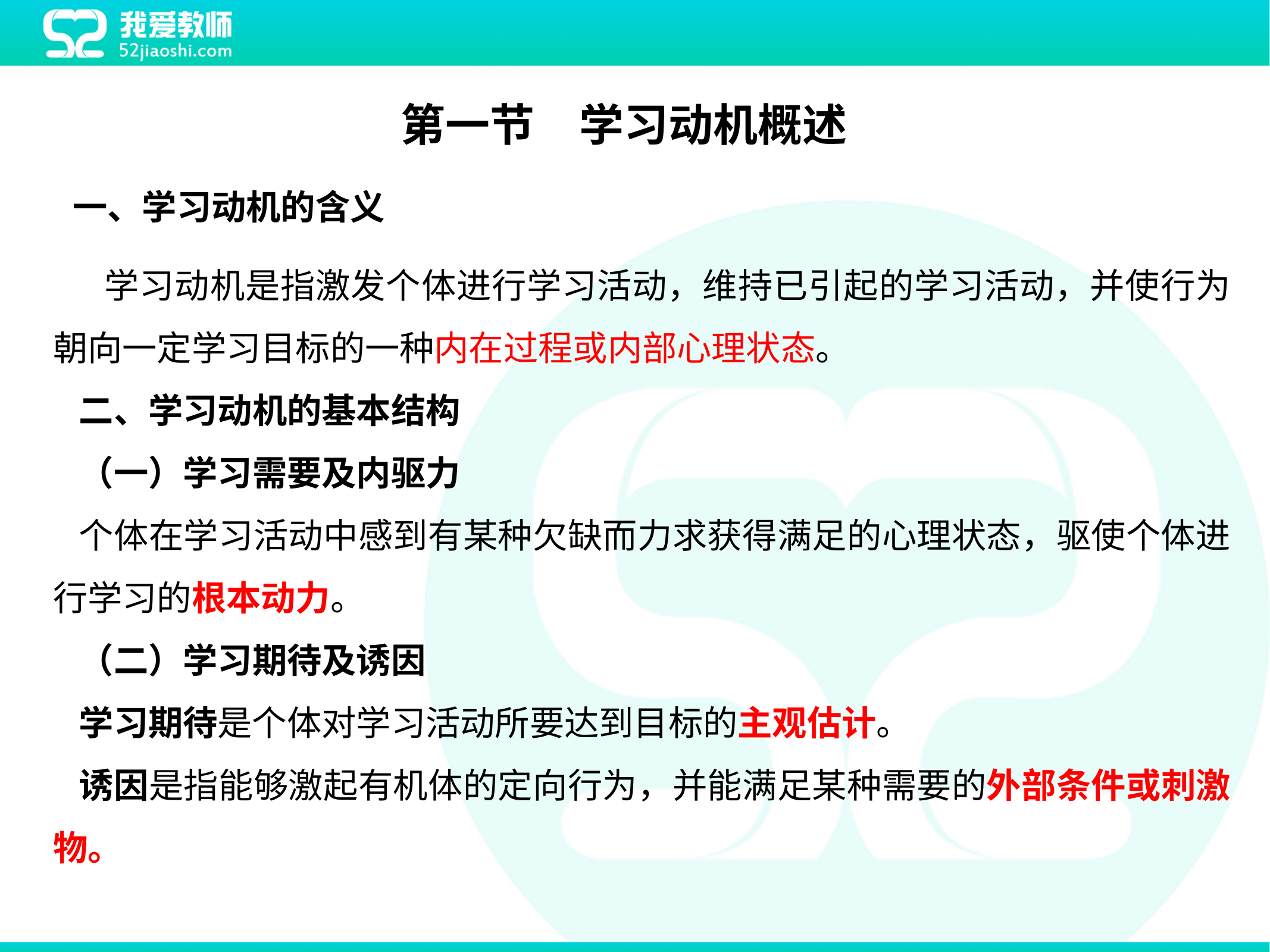

第一节　学习动机概述
一、学习动机的含义
  学习动机是指激发个体进行学习活动，维持已引起的学习活动，并使行为朝向一定学习目标的一种内在过程或内部心理状态。
二、学习动机的基本结构
（一）学习需要及内驱力
个体在学习活动中感到有某种欠缺而力求获得满足的心理状态，驱使个体进行学习的根本动力。
（二）学习期待及诱因
学习期待是个体对学习活动所要达到目标的主观估计。
诱因是指能够激起有机体的定向行为，并能满足某种需要的外部条件或刺激物。